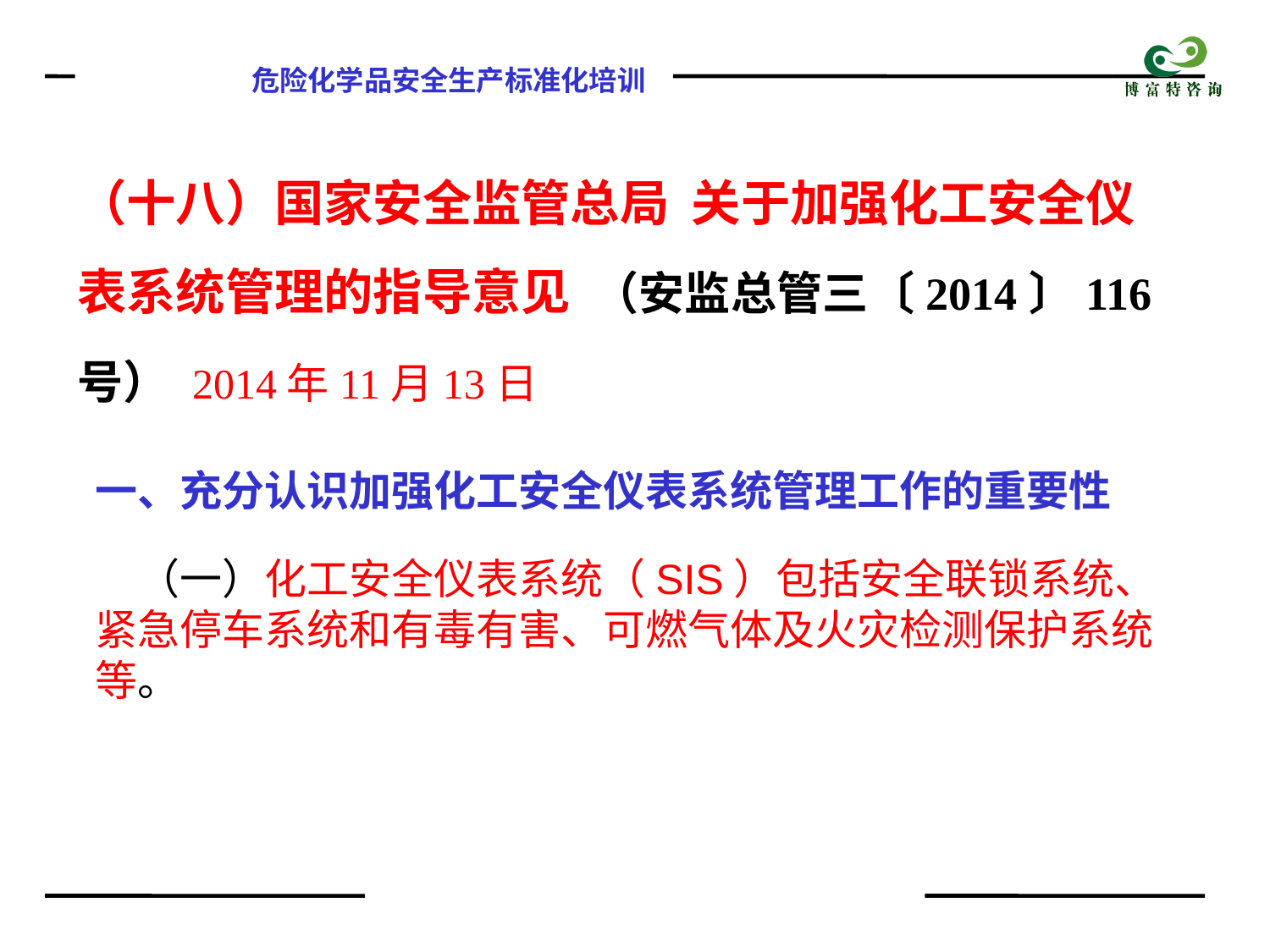

（十八）国家安全监管总局  关于加强化工安全仪表系统管理的指导意见  （安监总管三〔2014〕116号） 2014年11月13日

一、充分认识加强化工安全仪表系统管理工作的重要性
　（一）化工安全仪表系统（SIS）包括安全联锁系统、紧急停车系统和有毒有害、可燃气体及火灾检测保护系统等。